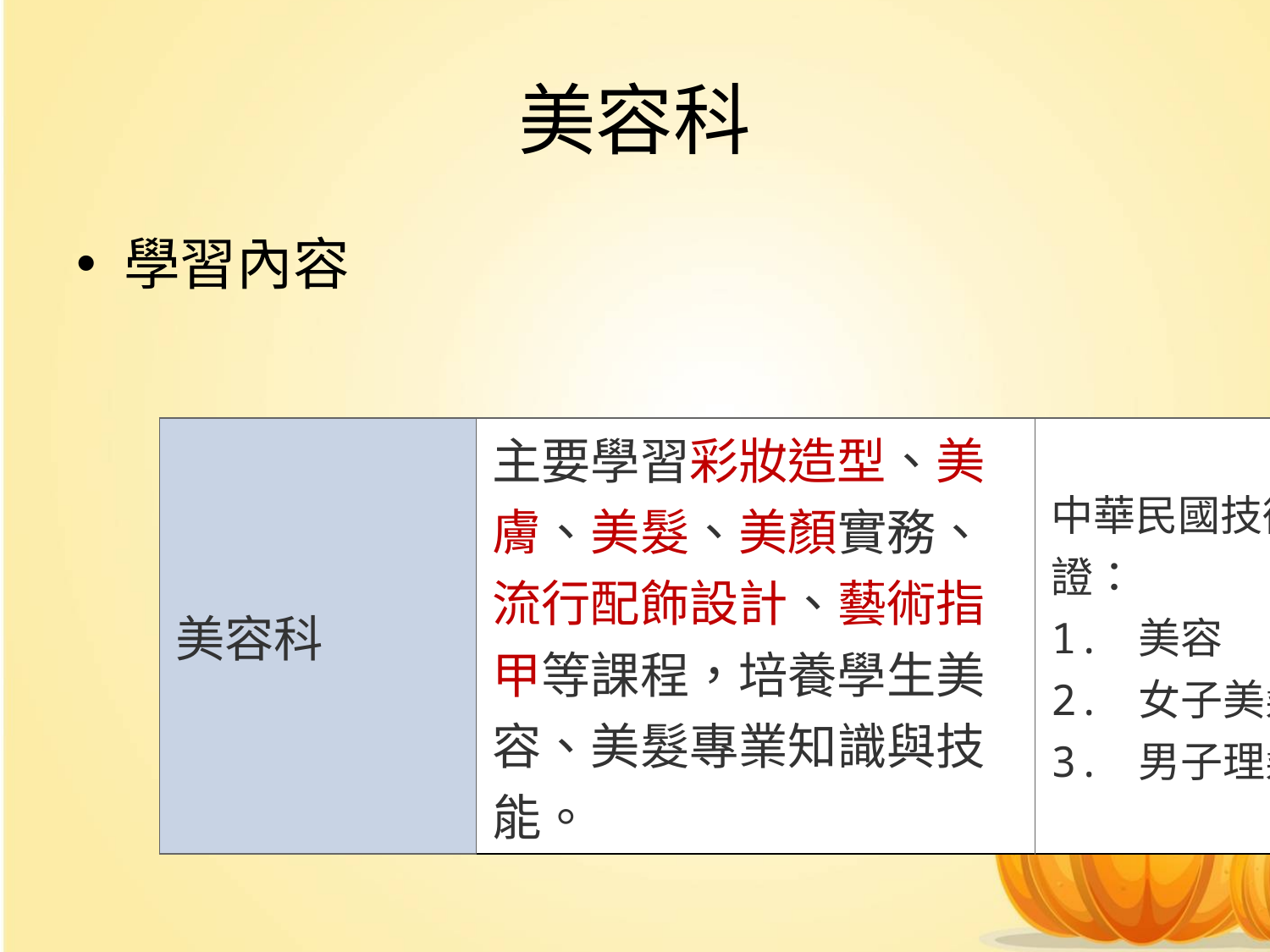

# 美容科
學習內容

| 美容科 | 主要學習彩妝造型、美膚、美髮、美顏實務、流行配飾設計、藝術指甲等課程，培養學生美容、美髮專業知識與技能。 | 中華民國技術士證： 1. 美容 2. 女子美髮 3. 男子理髮 |
| --- | --- | --- |